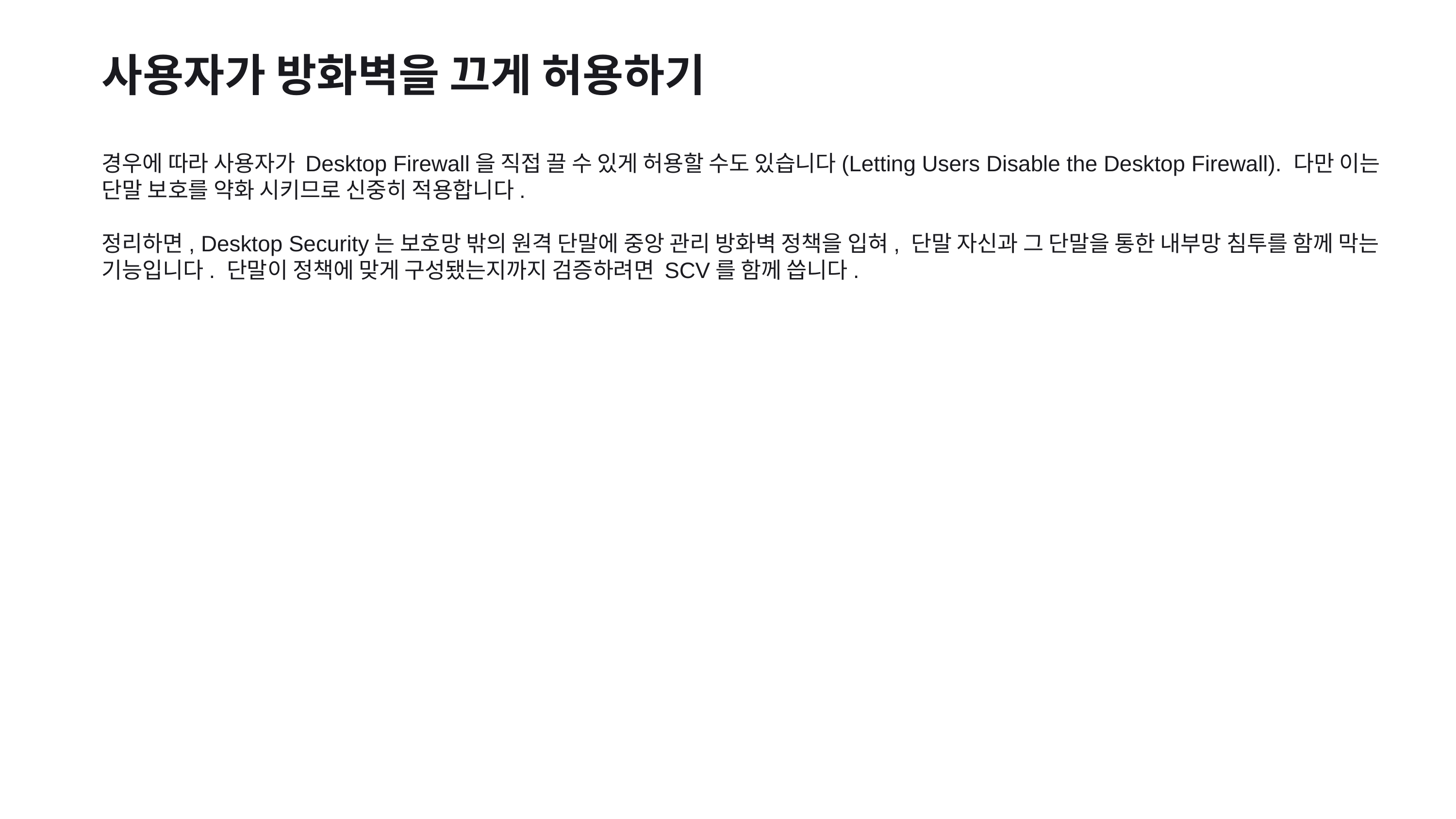

사용자가 방화벽을 끄게 허용하기
경우에 따라 사용자가 Desktop Firewall을 직접 끌 수 있게 허용할 수도 있습니다(Letting Users Disable the Desktop Firewall). 다만 이는 단말 보호를 약화 시키므로 신중히 적용합니다.

정리하면, Desktop Security는 보호망 밖의 원격 단말에 중앙 관리 방화벽 정책을 입혀, 단말 자신과 그 단말을 통한 내부망 침투를 함께 막는 기능입니다. 단말이 정책에 맞게 구성됐는지까지 검증하려면 SCV를 함께 씁니다.